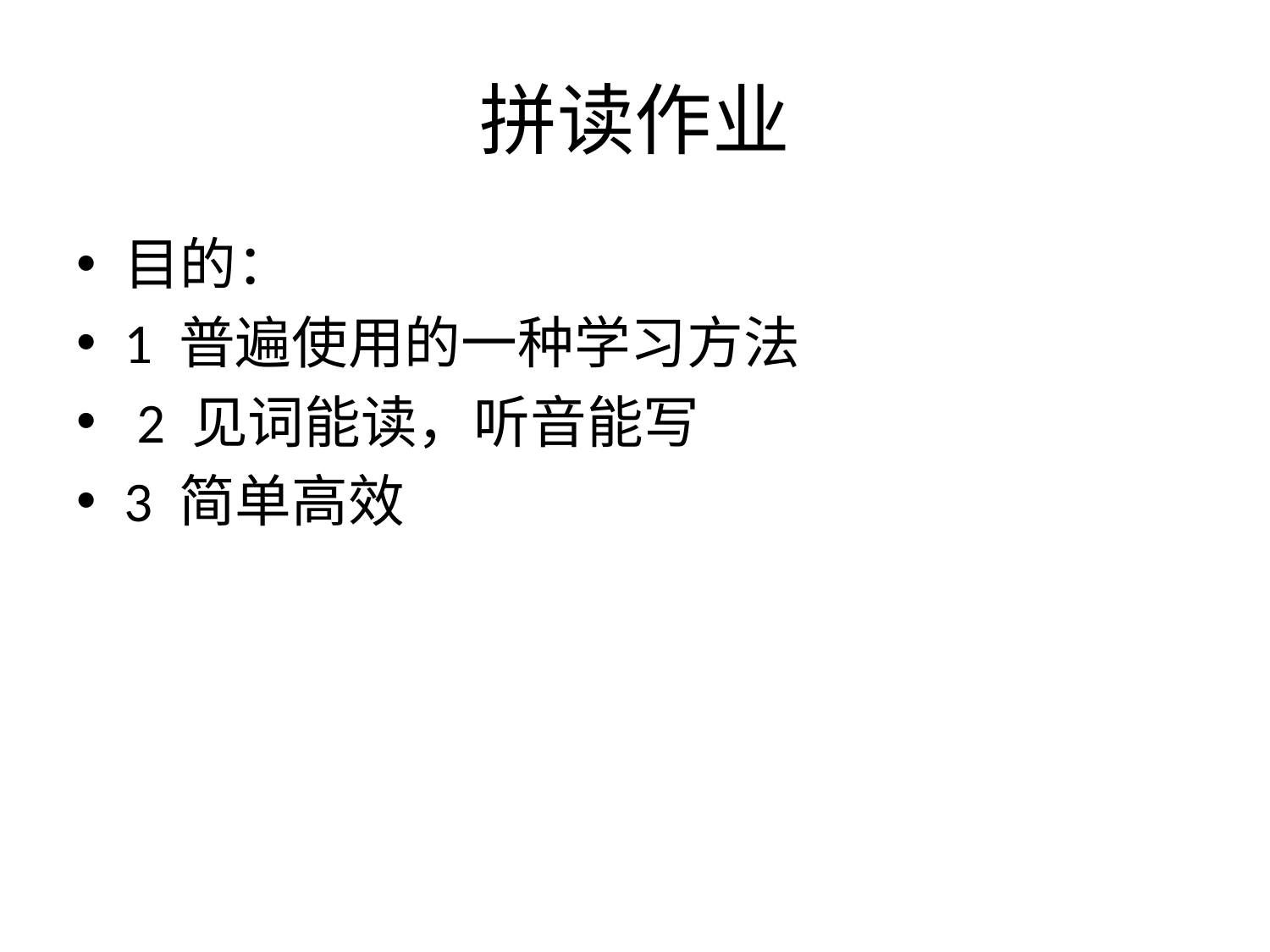

# 拼读作业
目的：
1 普遍使用的一种学习方法
 2 见词能读，听音能写
3 简单高效